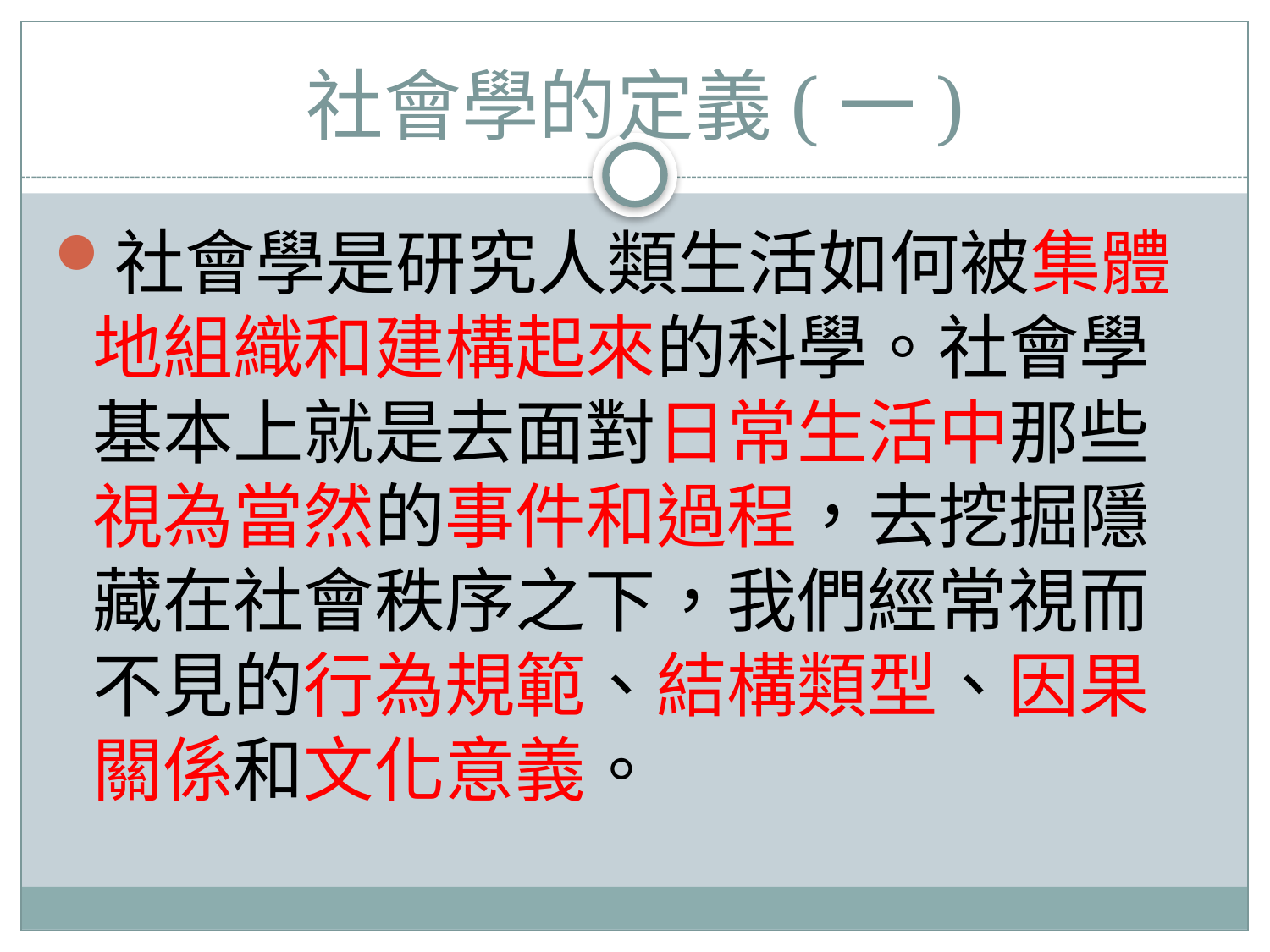

# 社會學的定義(一)
社會學是研究人類生活如何被集體地組織和建構起來的科學。社會學基本上就是去面對日常生活中那些視為當然的事件和過程，去挖掘隱藏在社會秩序之下，我們經常視而不見的行為規範、結構類型、因果關係和文化意義。